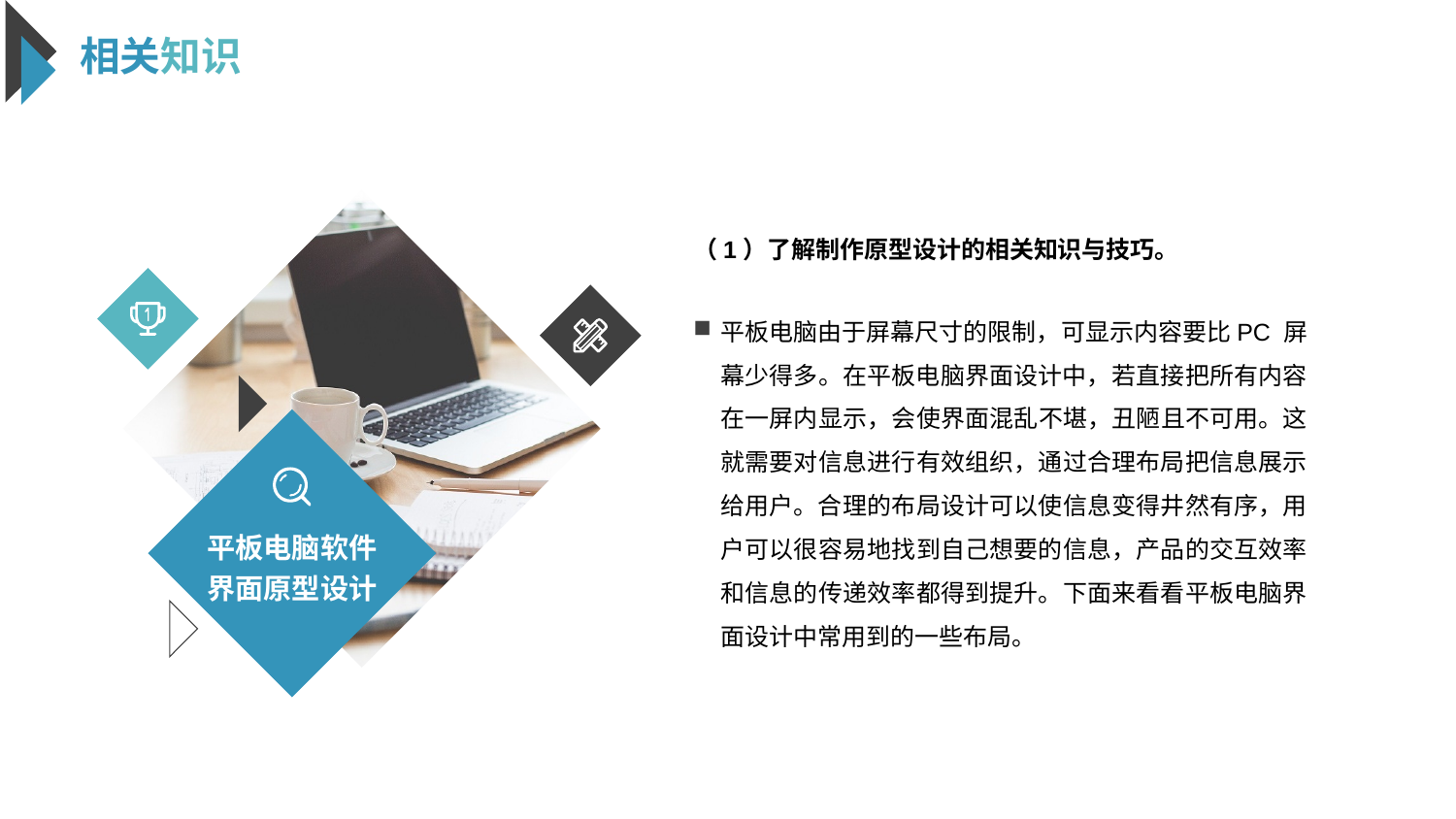

相关知识

（1）了解制作原型设计的相关知识与技巧。

平板电脑由于屏幕尺寸的限制，可显示内容要比PC 屏幕少得多。在平板电脑界面设计中，若直接把所有内容在一屏内显示，会使界面混乱不堪，丑陋且不可用。这就需要对信息进行有效组织，通过合理布局把信息展示给用户。合理的布局设计可以使信息变得井然有序，用户可以很容易地找到自己想要的信息，产品的交互效率和信息的传递效率都得到提升。下面来看看平板电脑界面设计中常用到的一些布局。

平板电脑软件界面原型设计